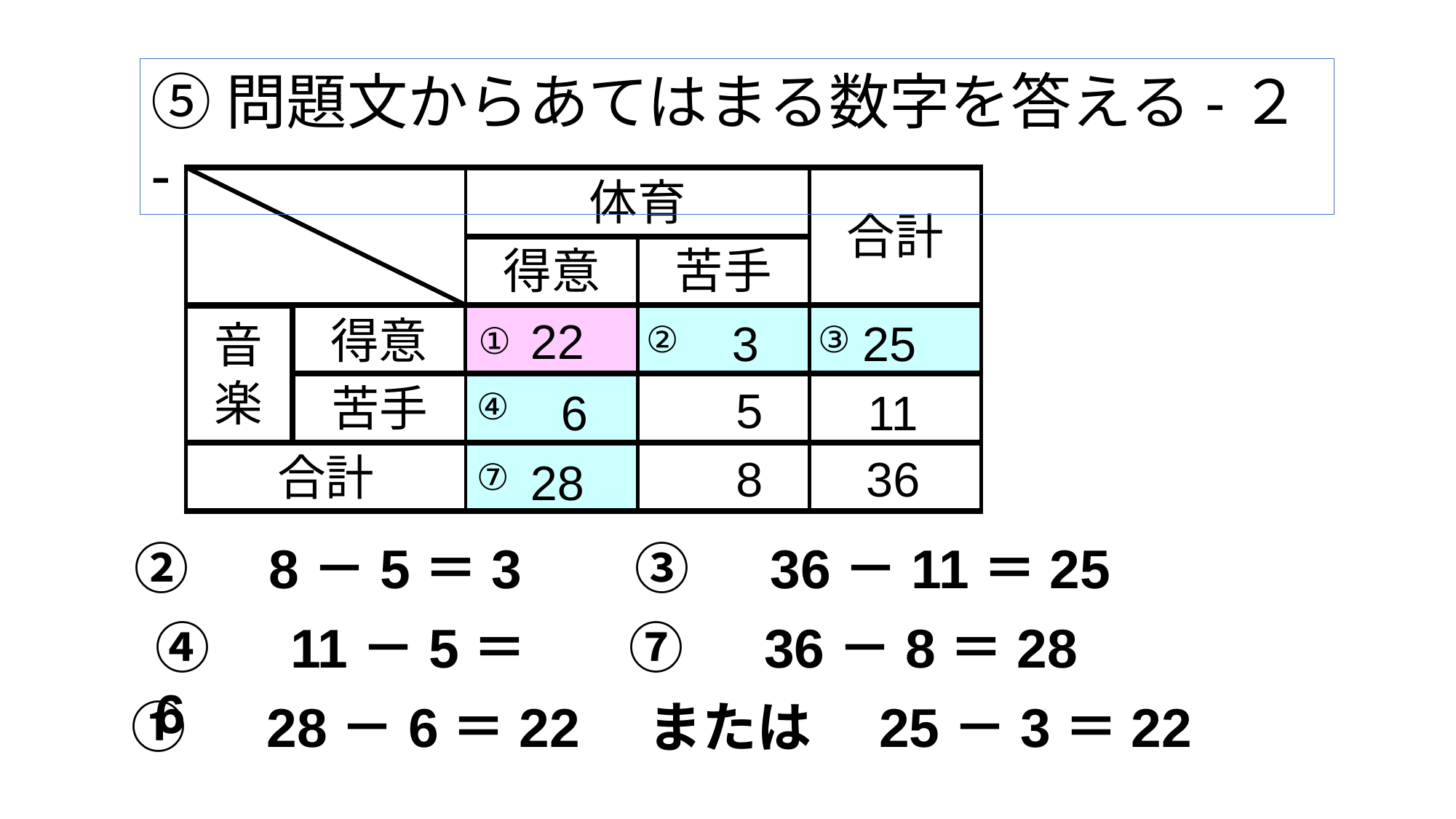

⑤問題文からあてはまる数字を答える-２-

体育
合計
得意
苦手

音楽

苦手

合計

②
③
得意
①
22
3
25
④
5
11
6
⑦
36
8
28
②　8－5＝3
③　36－11＝25
⑦　36－8＝28
④　11－5＝6
①　28－6＝22　または　25－3＝22